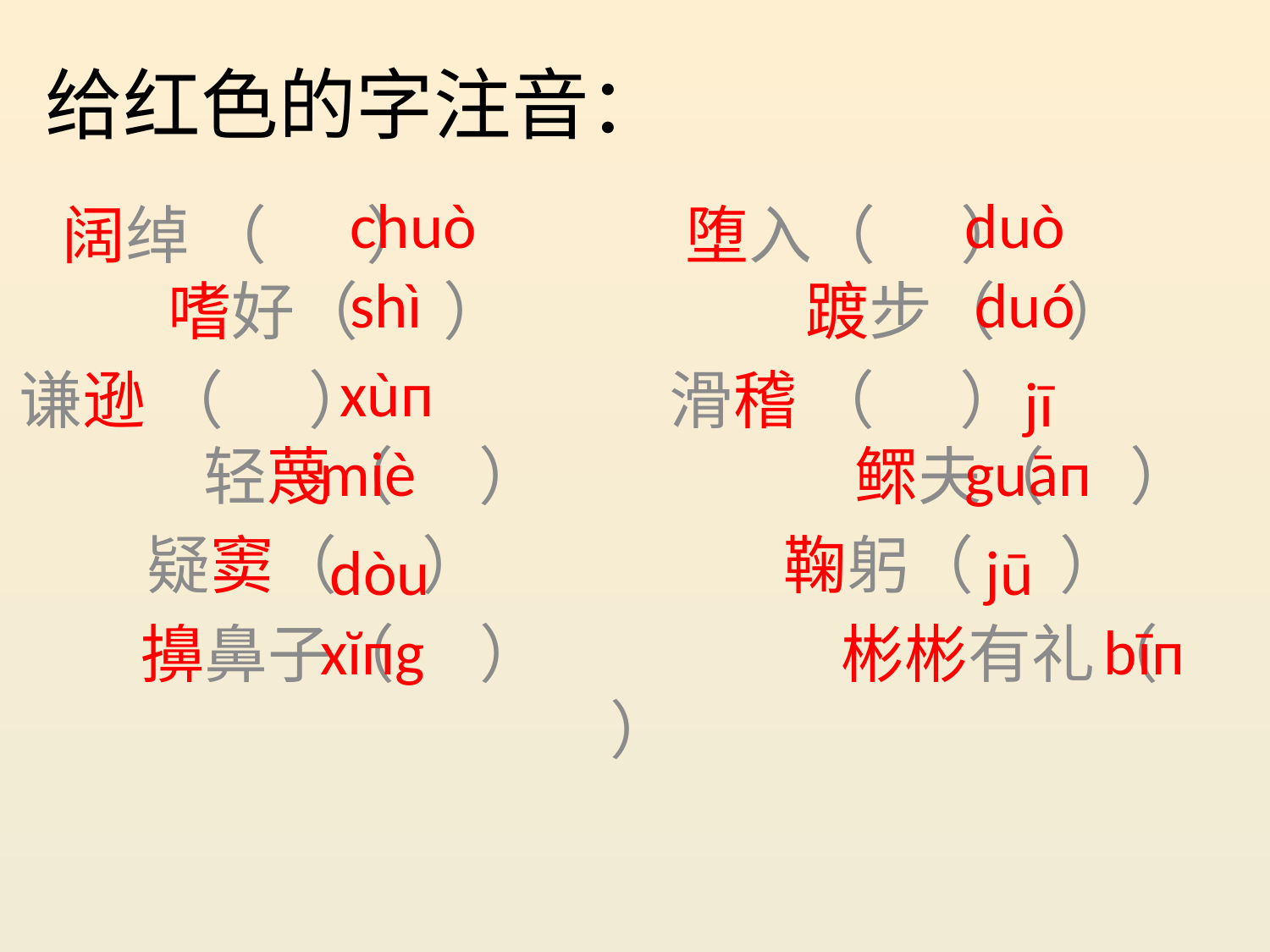

# 给红色的字注音：

chuò
duò
  阔绰 （       ）                  堕入（      ）                   嗜好（      ）                     踱步（     ）
谦逊 （      ）                     滑稽 （      ）                          轻蔑（      ）                      鳏夫（      ）
疑窦（      ）                     鞠躬（      ）
     擤鼻子（      ）                     彬彬有礼（      ）

shì
duó
xùп
jī
miè
guāп
dòu
jū
xĭпg
bīп